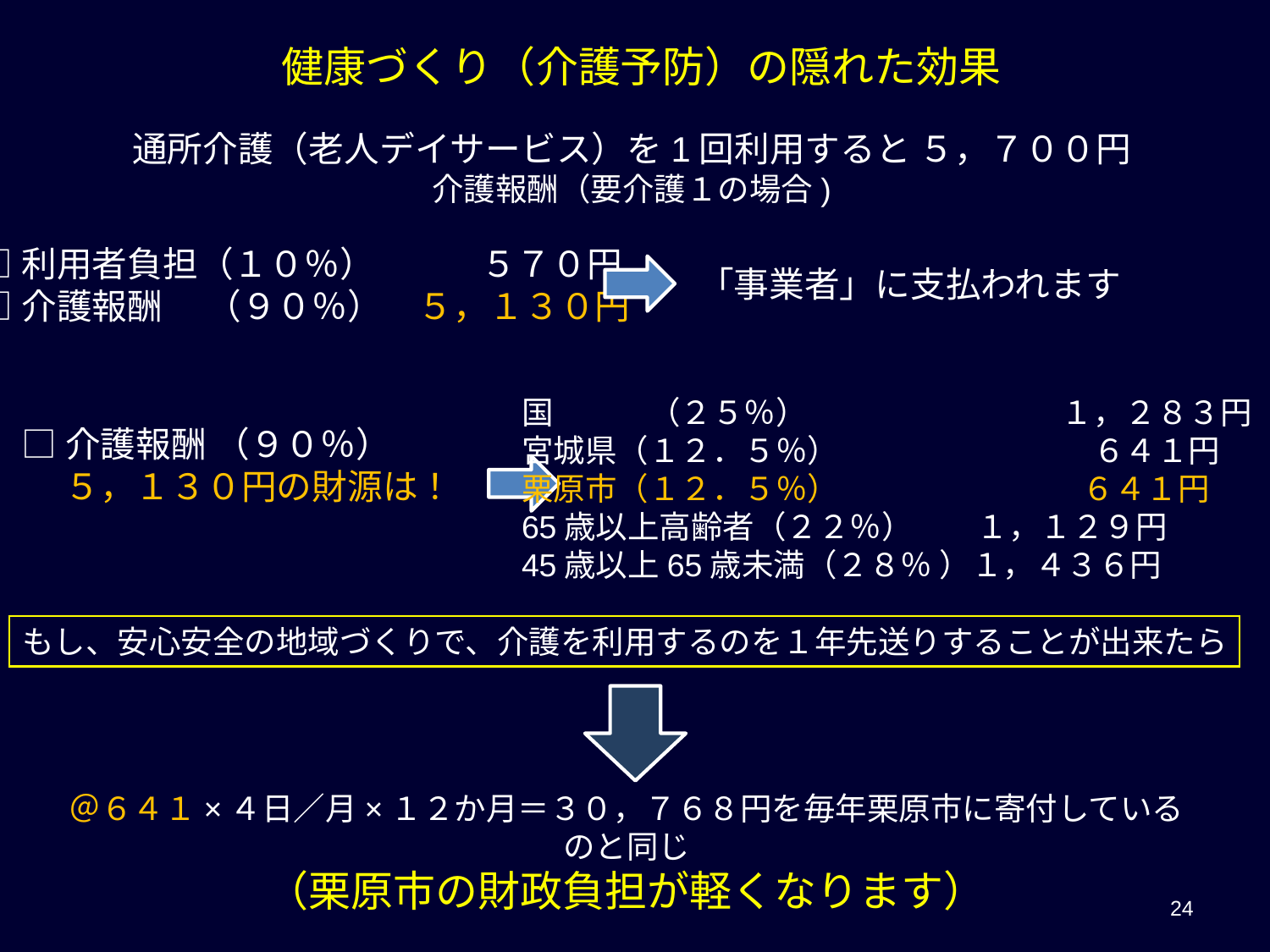

健康づくり（介護予防）の隠れた効果
通所介護（老人デイサービス）を1回利用すると ５，７００円
介護報酬（要介護１の場合)
□利用者負担（１０％）　　　５７０円
□介護報酬　 （９０％）　５，１３０円

「事業者」に支払われます
国　　　（２５％）　　　　　　　　１，２８３円
宮城県（１２．５％）　　　　　　　　６４１円
栗原市（１２．５％）　　 　　　　　  ６４１円
65歳以上高齢者（２２％）　　１，１２９円
45歳以上65歳未満（２８％ ）１，４３６円
□介護報酬 （９０％）
　 ５，１３０円の財源は！

もし、安心安全の地域づくりで、介護を利用するのを１年先送りすることが出来たら

＠６４１×４日／月×１２か月＝３０，７６８円を毎年栗原市に寄付しているのと同じ
（栗原市の財政負担が軽くなります）
24